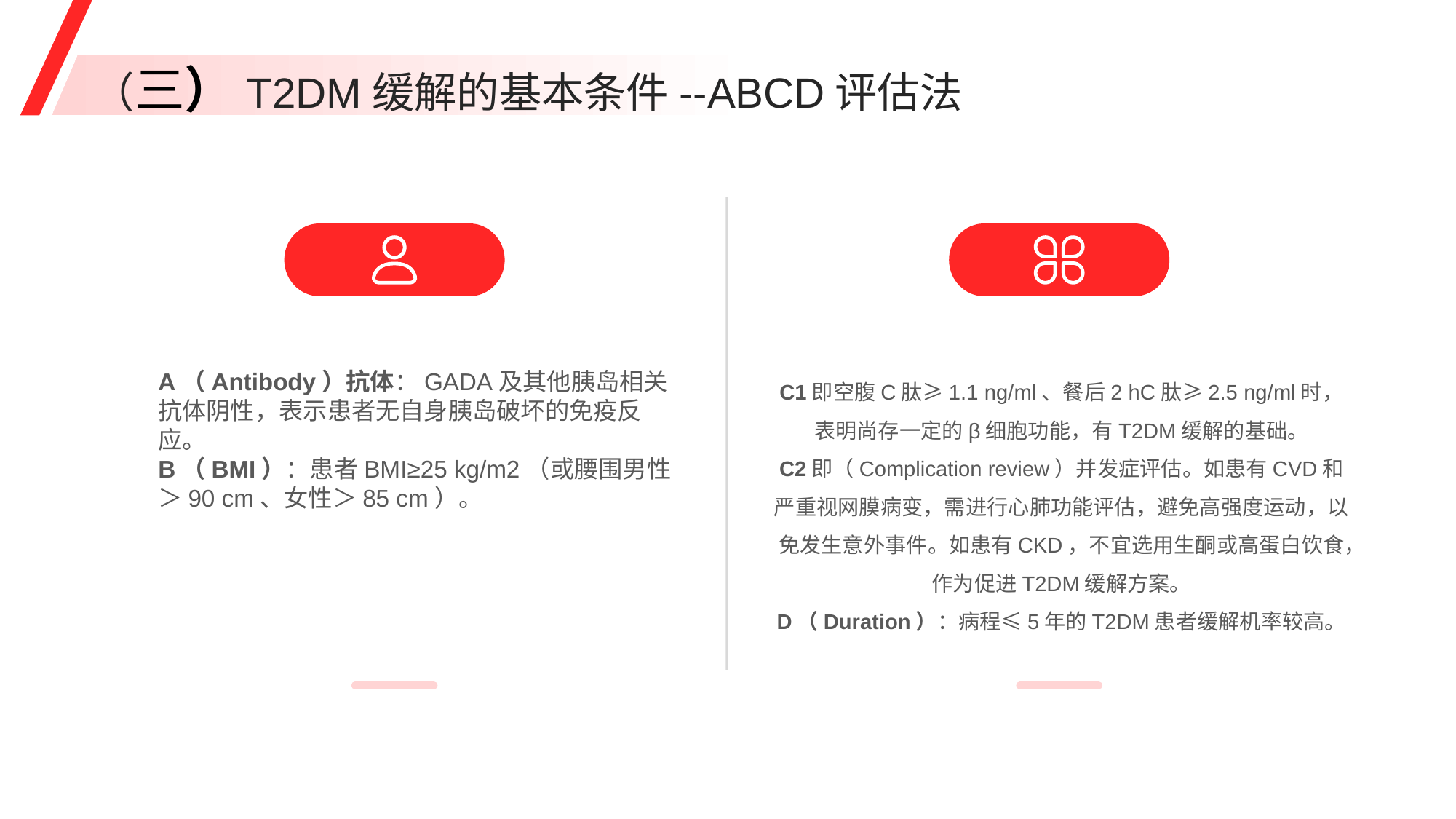

（三）T2DM缓解的基本条件--ABCD评估法

A（Antibody）抗体：GADA及其他胰岛相关抗体阴性，表示患者无自身胰岛破坏的免疫反应。
B（BMI）：患者BMI≥25 kg/m2（或腰围男性＞90 cm、女性＞85 cm）。

C1即空腹C肽≥1.1 ng/ml、餐后2 hC肽≥2.5 ng/ml时，表明尚存一定的β细胞功能，有T2DM缓解的基础。
C2即（Complication review）并发症评估。如患有CVD和严重视网膜病变，需进行心肺功能评估，避免高强度运动，以免发生意外事件。如患有CKD，不宜选用生酮或高蛋白饮食，作为促进T2DM缓解方案。
D（Duration）：病程≤5年的T2DM患者缓解机率较高。